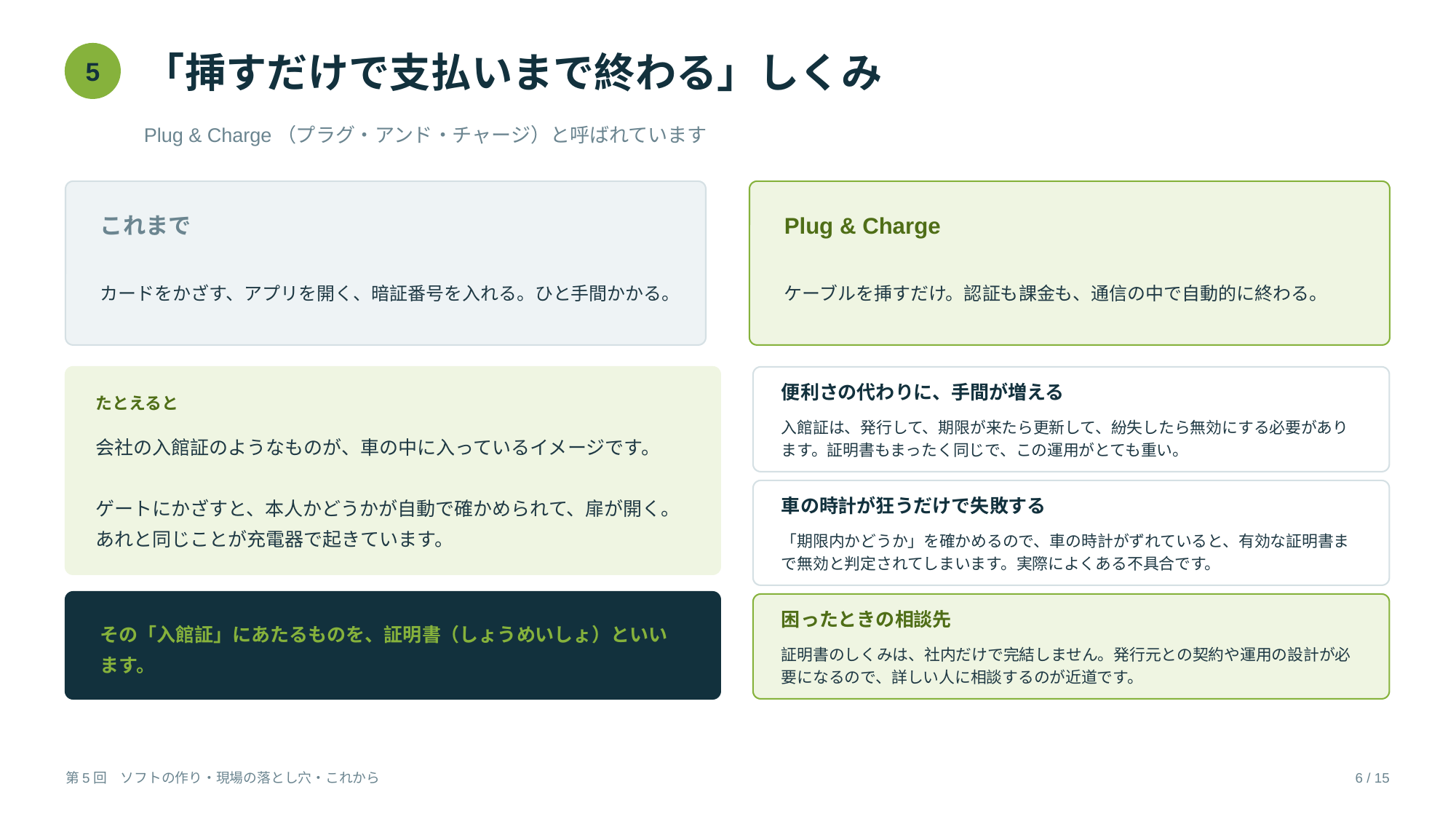

「挿すだけで支払いまで終わる」しくみ

5
Plug & Charge（プラグ・アンド・チャージ）と呼ばれています

これまで
Plug & Charge
カードをかざす、アプリを開く、暗証番号を入れる。ひと手間かかる。
ケーブルを挿すだけ。認証も課金も、通信の中で自動的に終わる。

便利さの代わりに、手間が増える
たとえると
入館証は、発行して、期限が来たら更新して、紛失したら無効にする必要があります。証明書もまったく同じで、この運用がとても重い。
会社の入館証のようなものが、車の中に入っているイメージです。

ゲートにかざすと、本人かどうかが自動で確かめられて、扉が開く。あれと同じことが充電器で起きています。

車の時計が狂うだけで失敗する
「期限内かどうか」を確かめるので、車の時計がずれていると、有効な証明書まで無効と判定されてしまいます。実際によくある不具合です。

その「入館証」にあたるものを、証明書（しょうめいしょ）といいます。

困ったときの相談先
証明書のしくみは、社内だけで完結しません。発行元との契約や運用の設計が必要になるので、詳しい人に相談するのが近道です。
第5回　ソフトの作り・現場の落とし穴・これから
6 / 15